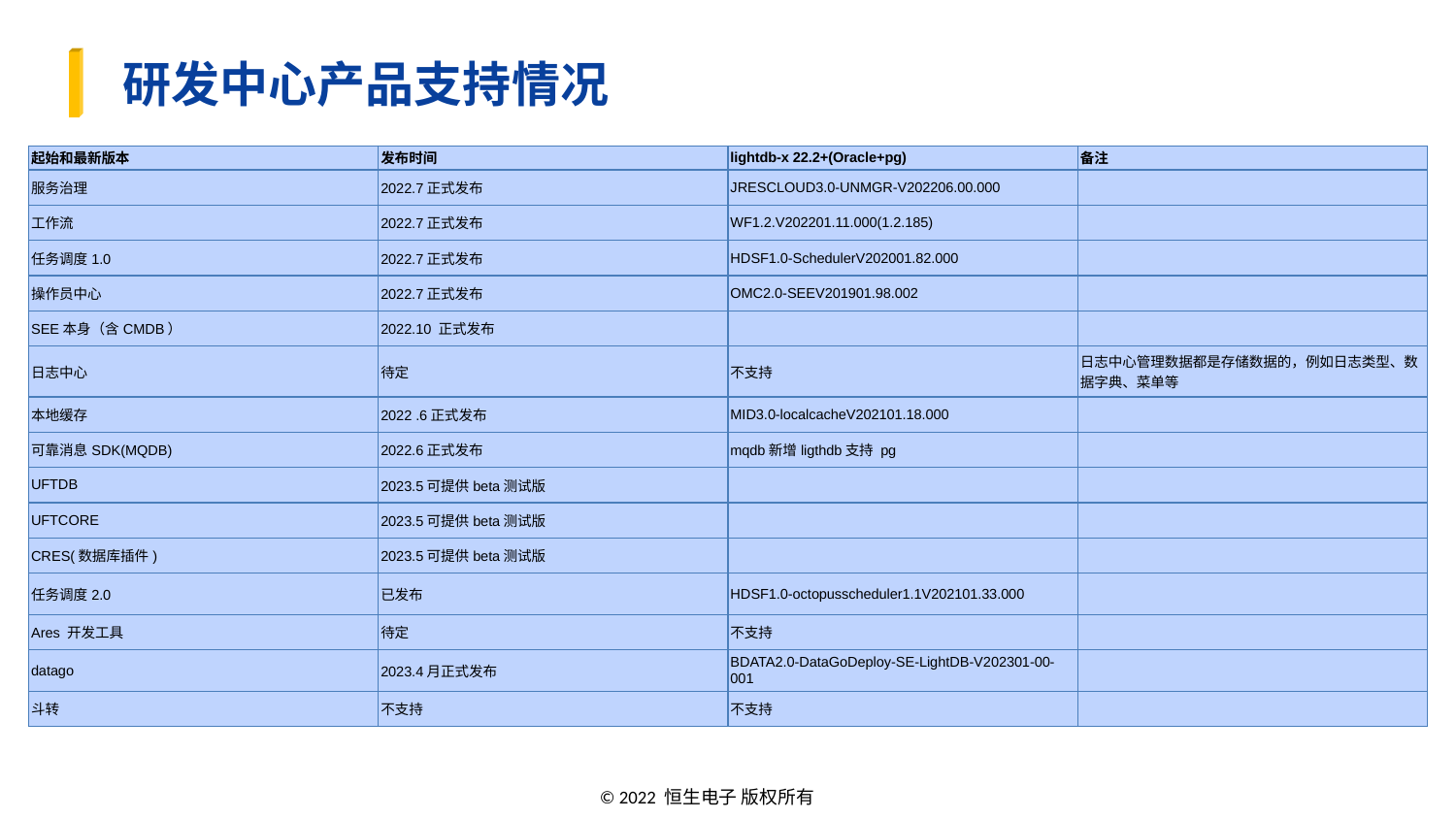

研发中心产品支持情况
| 起始和最新版本 | 发布时间 | lightdb-x 22.2+(Oracle+pg) | 备注 |
| --- | --- | --- | --- |
| 服务治理 | 2022.7正式发布 | JRESCLOUD3.0-UNMGR-V202206.00.000 |  |
| 工作流 | 2022.7正式发布 | WF1.2.V202201.11.000(1.2.185) |  |
| 任务调度1.0 | 2022.7正式发布 | HDSF1.0-SchedulerV202001.82.000 |  |
| 操作员中心 | 2022.7正式发布 | OMC2.0-SEEV201901.98.002 |  |
| SEE本身（含CMDB） | 2022.10 正式发布 |  |  |
| 日志中心 | 待定 | 不支持 | 日志中心管理数据都是存储数据的，例如日志类型、数据字典、菜单等 |
| 本地缓存 | 2022 .6正式发布 | MID3.0-localcacheV202101.18.000 |  |
| 可靠消息SDK(MQDB) | 2022.6正式发布 | mqdb新增ligthdb支持 pg |  |
| UFTDB | 2023.5可提供beta测试版 |  |  |
| UFTCORE | 2023.5可提供beta测试版 |  |  |
| CRES(数据库插件) | 2023.5可提供beta测试版 |  |  |
| 任务调度2.0 | 已发布 | HDSF1.0-octopusscheduler1.1V202101.33.000 |  |
| Ares 开发工具 | 待定 | 不支持 |  |
| datago | 2023.4月正式发布 | BDATA2.0-DataGoDeploy-SE-LightDB-V202301-00-001 |  |
| 斗转 | 不支持 | 不支持 |  |